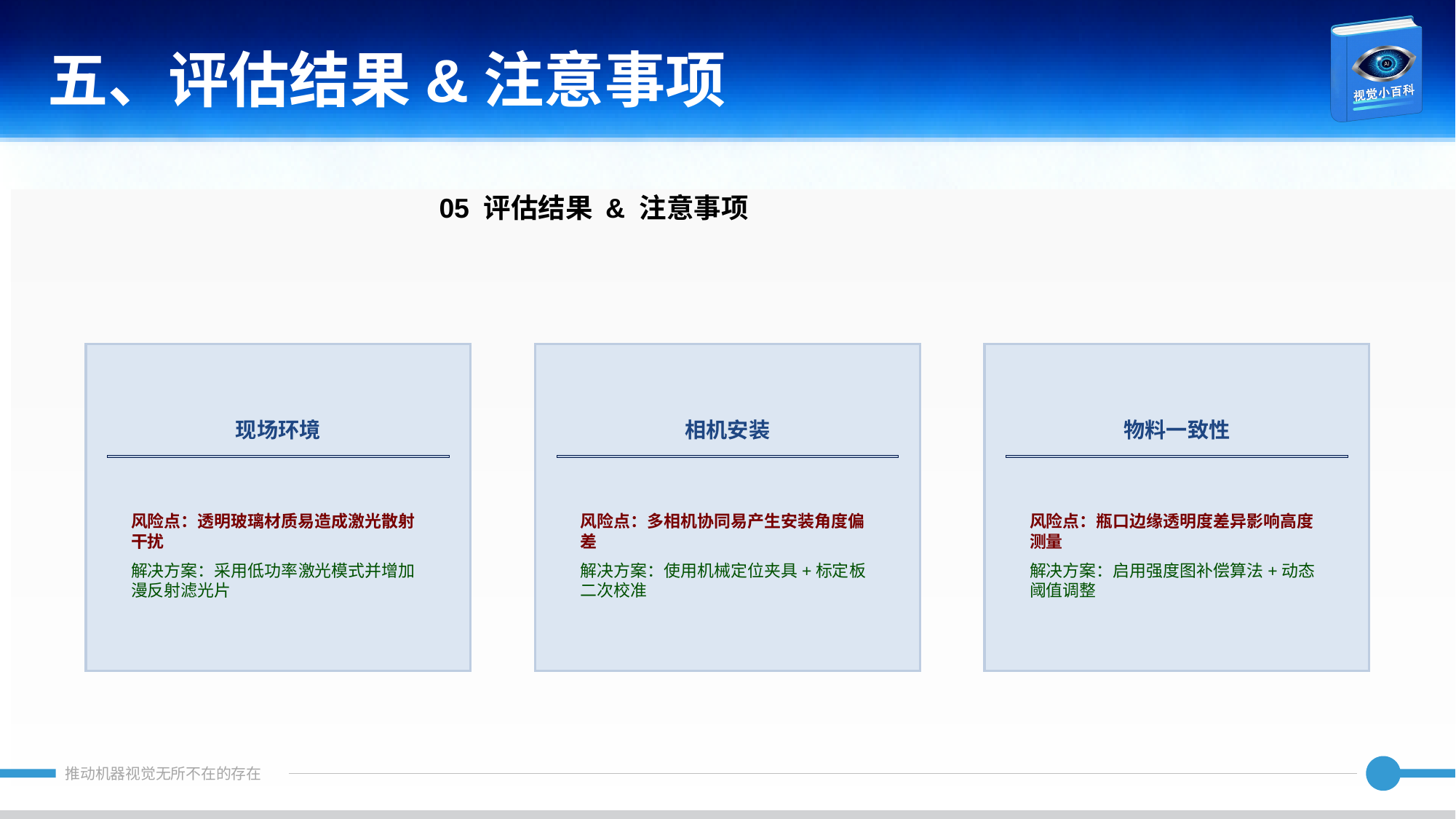

五、评估结果&注意事项

05 评估结果 & 注意事项

现场环境

相机安装

物料一致性

风险点：透明玻璃材质易造成激光散射干扰
解决方案：采用低功率激光模式并增加漫反射滤光片

风险点：多相机协同易产生安装角度偏差
解决方案：使用机械定位夹具+标定板二次校准

风险点：瓶口边缘透明度差异影响高度测量
解决方案：启用强度图补偿算法+动态阈值调整
11